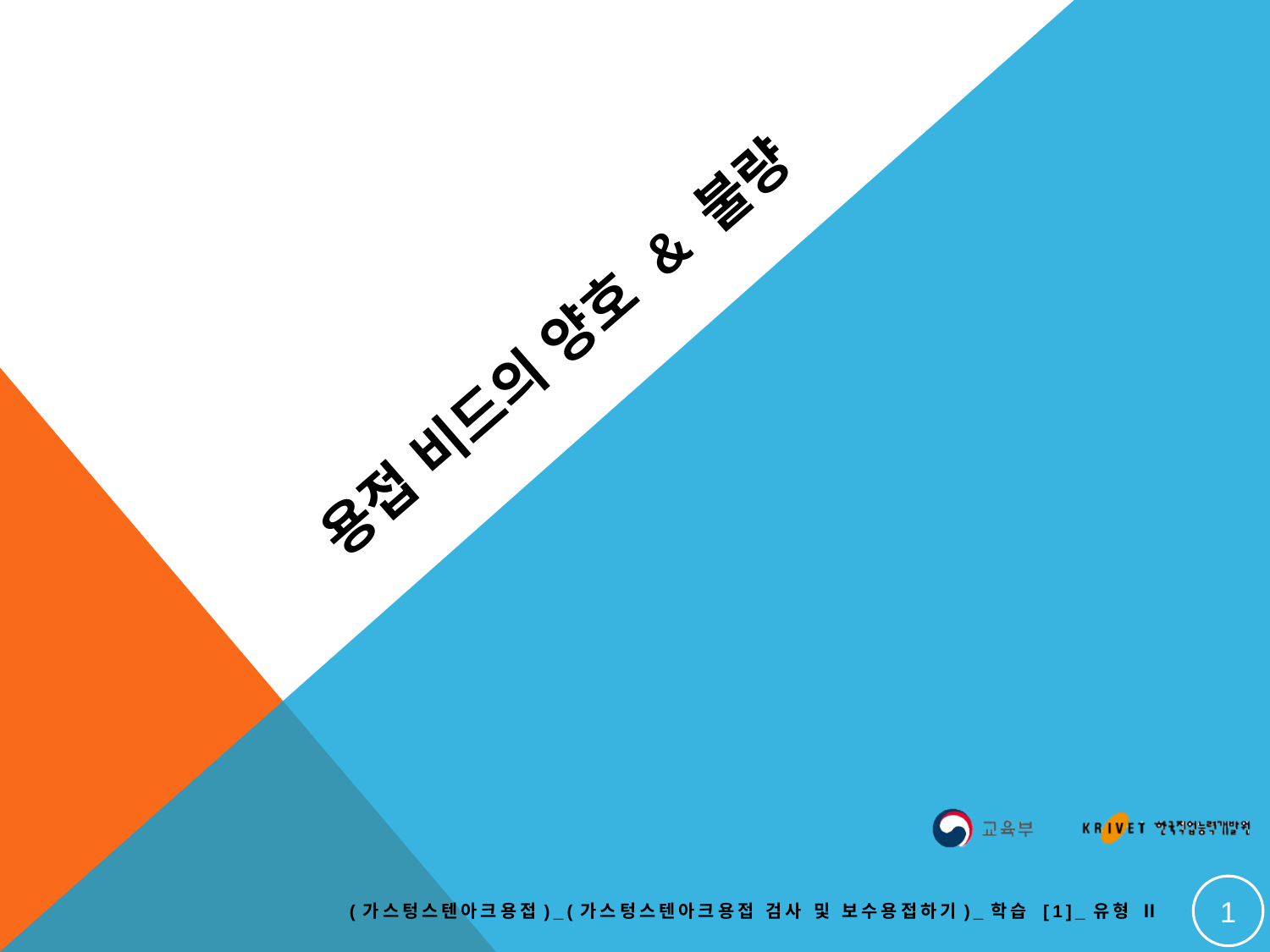

# 용접 비드의 양호 & 불량

1
(가스텅스텐아크용접)_(가스텅스텐아크용접 검사 및 보수용접하기)_학습 [1]_유형 Ⅱ